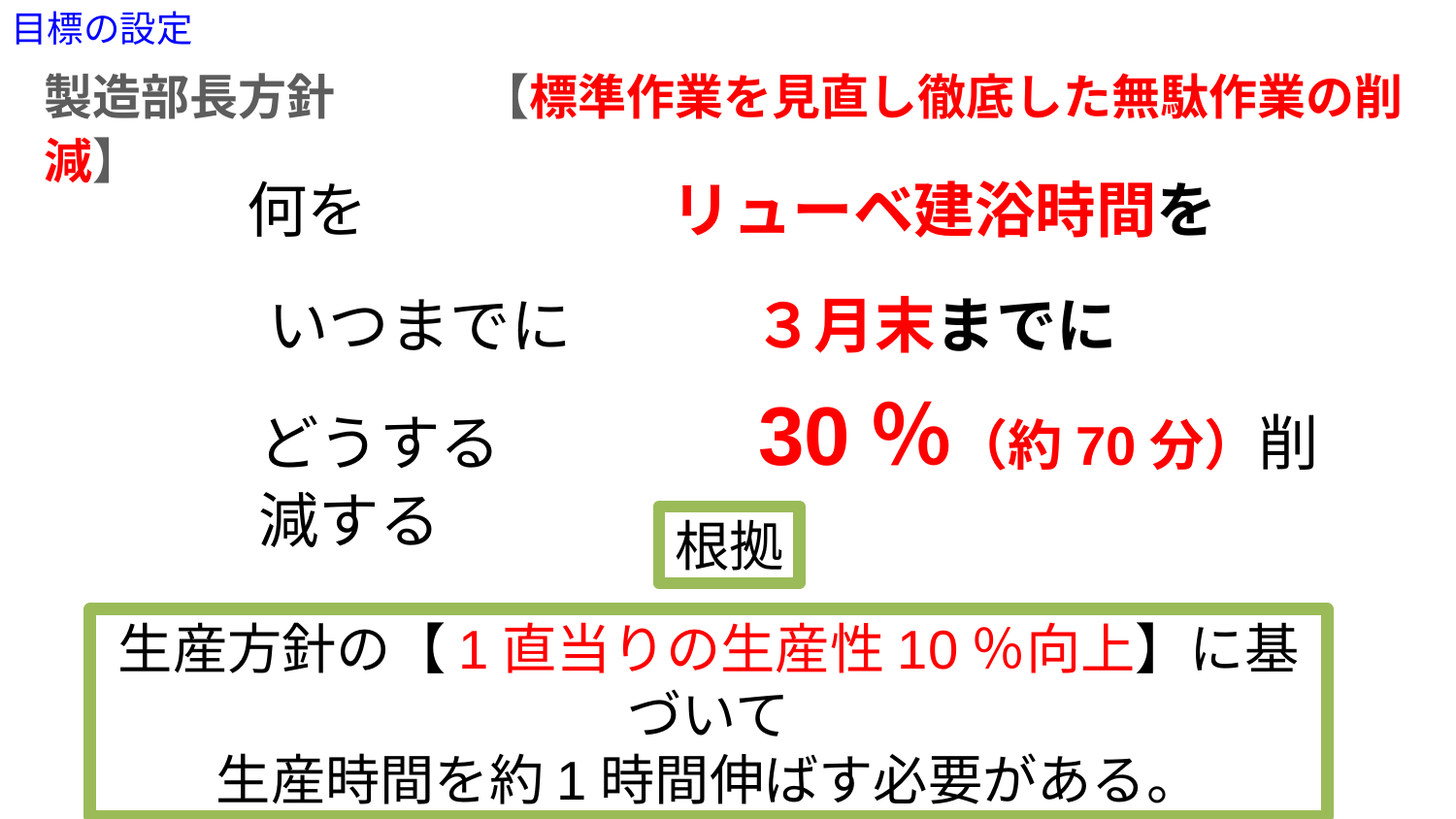

目標の設定
製造部長方針　　　【標準作業を見直し徹底した無駄作業の削減】
　　何を　　　　　リューベ建浴時間を
いつまでに　　　３月末までに
どうする　　　　30％（約70分）削減する
根拠
生産方針の【1直当りの生産性10％向上】に基づいて
生産時間を約1時間伸ばす必要がある。